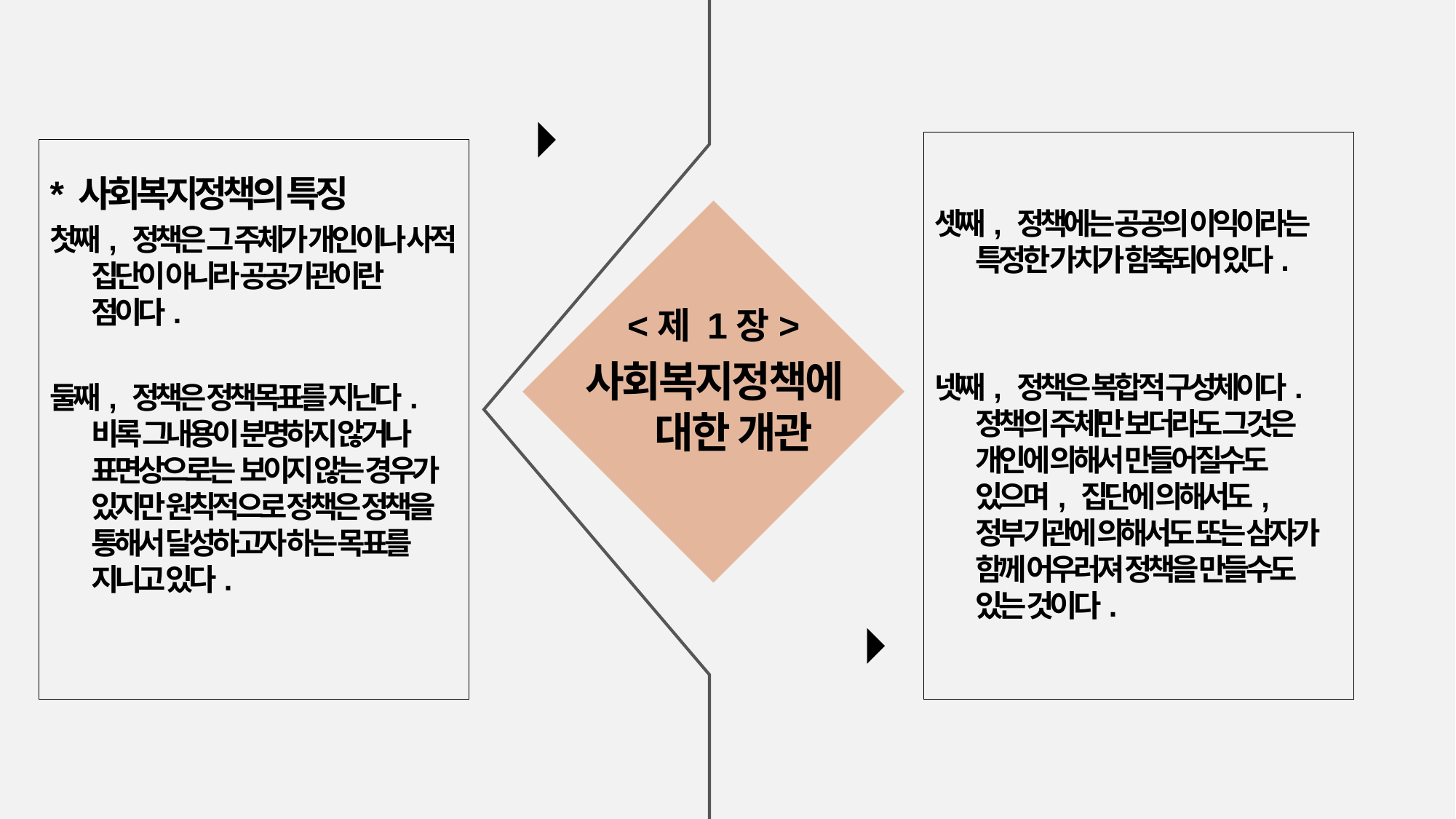

셋째,  정책에는 공공의 이익이라는 특정한 가치가 함축되어 있다.

넷째,  정책은 복합적 구성체이다.  정책의 주체만 보더라도 그것은 개인에 의해서 만들어질수도 있으며,  집단에 의해서도,  정부기관에 의해서도 또는 삼자가 함께 어우러져 정책을 만들수도 있는 것이다.

* 사회복지정책의 특징
첫째,  정책은 그 주체가 개인이나 사적 집단이 아니라 공공기관이란 점이다.

둘째,  정책은 정책목표를 지닌다.  비록 그내용이 분명하지 않거나  표면상으로는  보이지 않는 경우가 있지만 원칙적으로 정책은 정책을 통해서 달성하고자 하는 목표를 지니고 있다.

<제 1장>
사회복지정책에 대한 개관

START